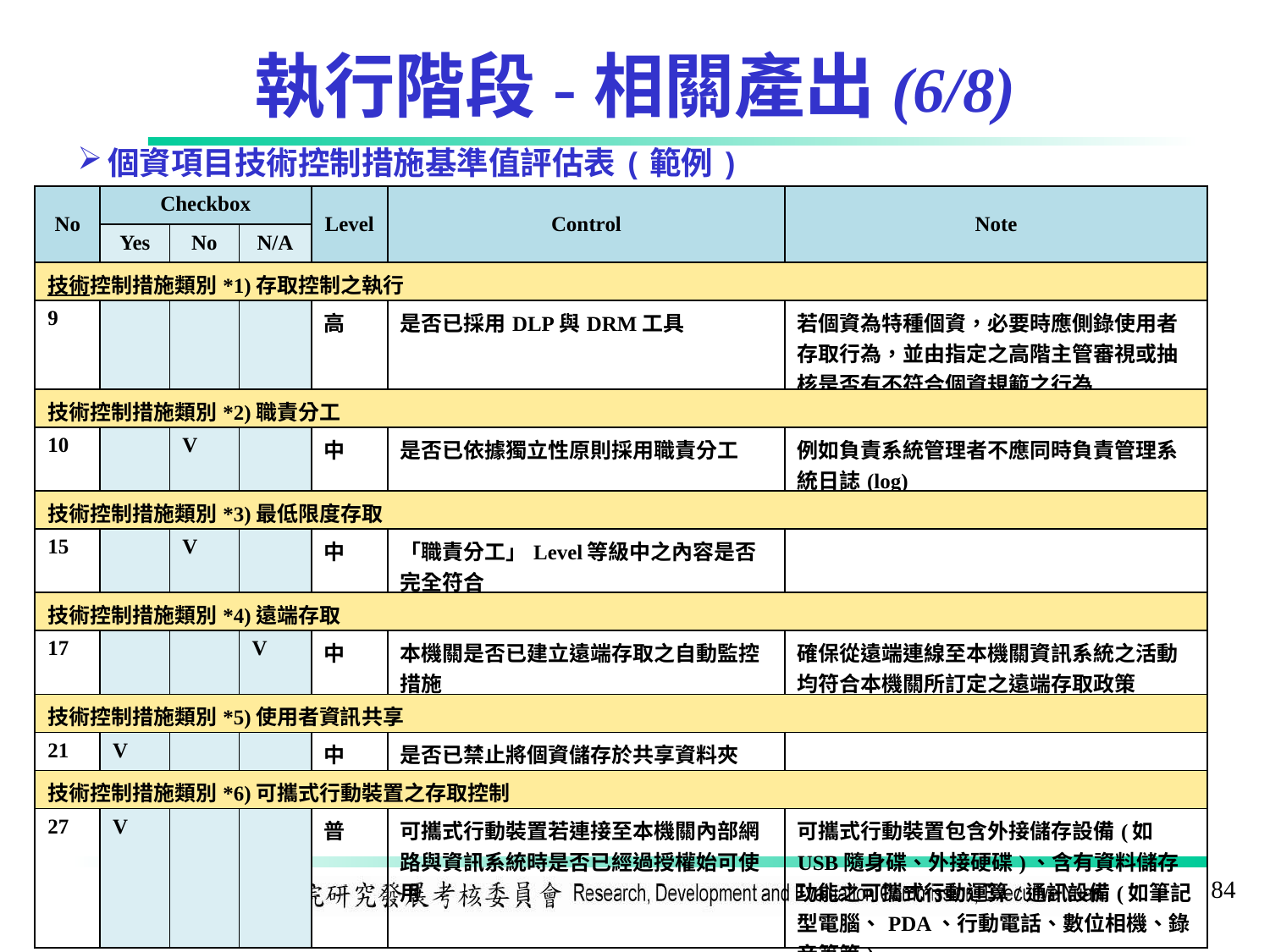

# 執行階段-相關產出(6/8)
個資項目技術控制措施基準值評估表(範例)
| No | Checkbox |  |  | Level | Control | Note |
| --- | --- | --- | --- | --- | --- | --- |
|  | Yes | No | N/A |  |  |  |
| 技術控制措施類別\*1)存取控制之執行 |  |  |  |  |  |  |
| 9 |  |  |  | 高 | 是否已採用DLP與DRM工具 | 若個資為特種個資，必要時應側錄使用者存取行為，並由指定之高階主管審視或抽核是否有不符合個資規範之行為 |
| 技術控制措施類別\*2)職責分工 |  |  |  |  |  |  |
| 10 |  | V |  | 中 | 是否已依據獨立性原則採用職責分工 | 例如負責系統管理者不應同時負責管理系統日誌(log) |
| 技術控制措施類別\*3)最低限度存取 |  |  |  |  |  |  |
| 15 |  | V |  | 中 | 「職責分工」Level等級中之內容是否完全符合 |  |
| 技術控制措施類別\*4)遠端存取 |  |  |  |  |  |  |
| 17 |  |  | V | 中 | 本機關是否已建立遠端存取之自動監控措施 | 確保從遠端連線至本機關資訊系統之活動均符合本機關所訂定之遠端存取政策 |
| 技術控制措施類別\*5)使用者資訊共享 |  |  |  |  |  |  |
| 21 | V |  |  | 中 | 是否已禁止將個資儲存於共享資料夾 |  |
| 技術控制措施類別\*6)可攜式行動裝置之存取控制 |  |  |  |  |  |  |
| 27 | V |  |  | 普 | 可攜式行動裝置若連接至本機關內部網路與資訊系統時是否已經過授權始可使用 | 可攜式行動裝置包含外接儲存設備(如USB隨身碟、外接硬碟)、含有資料儲存功能之可攜式行動運算/通訊設備(如筆記型電腦、PDA、行動電話、數位相機、錄音筆等) |
84